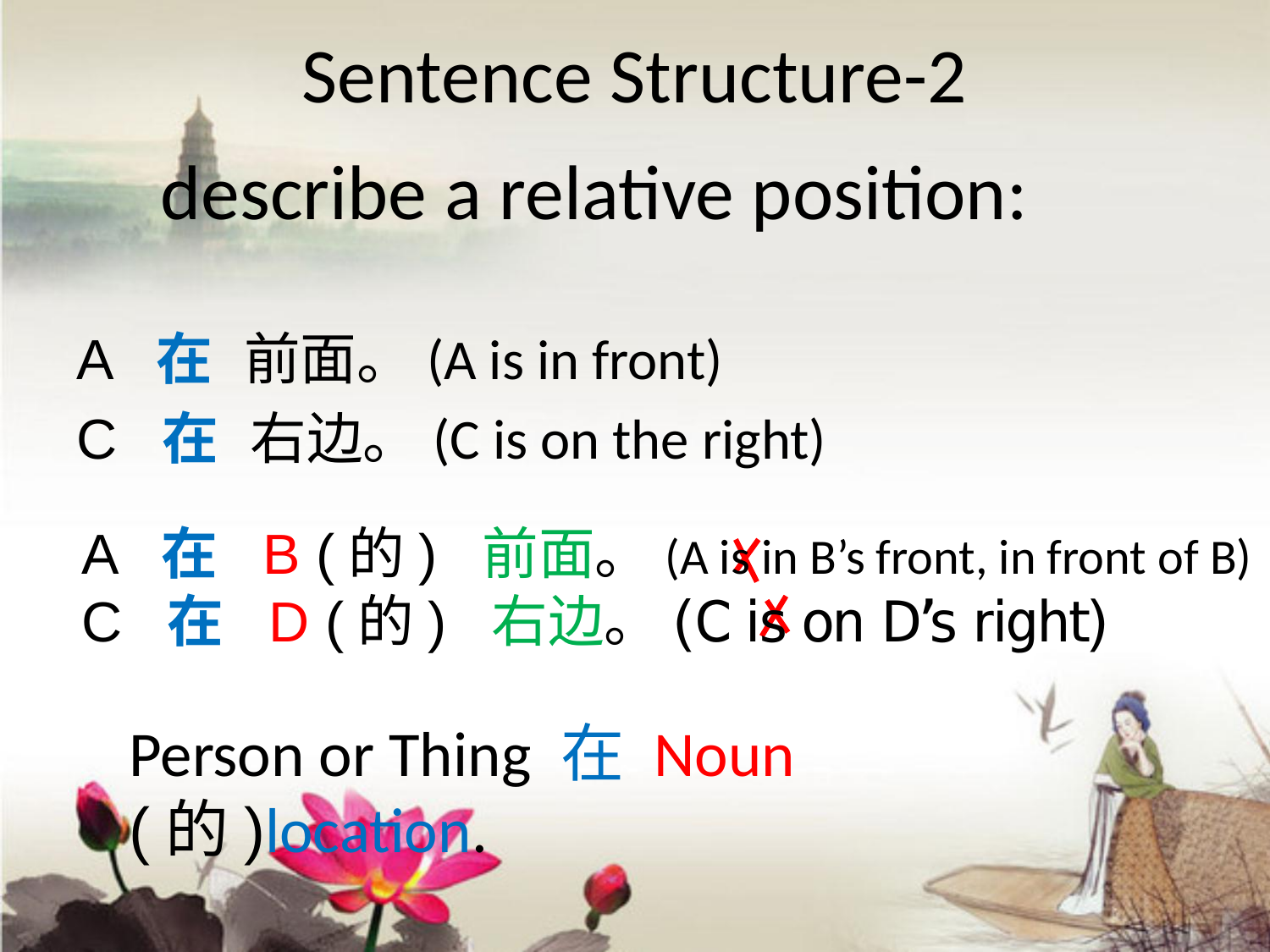

Sentence Structure-2
# describe a relative position:
A  在  前面。(A is in front)
C  在  右边。(C is on the right)

A  在  B (的)  前面。(A is in B’s front, in front of B)
C  在  D (的)  右边。(C is on D’s right)

Person or Thing 在 Noun (的)location.